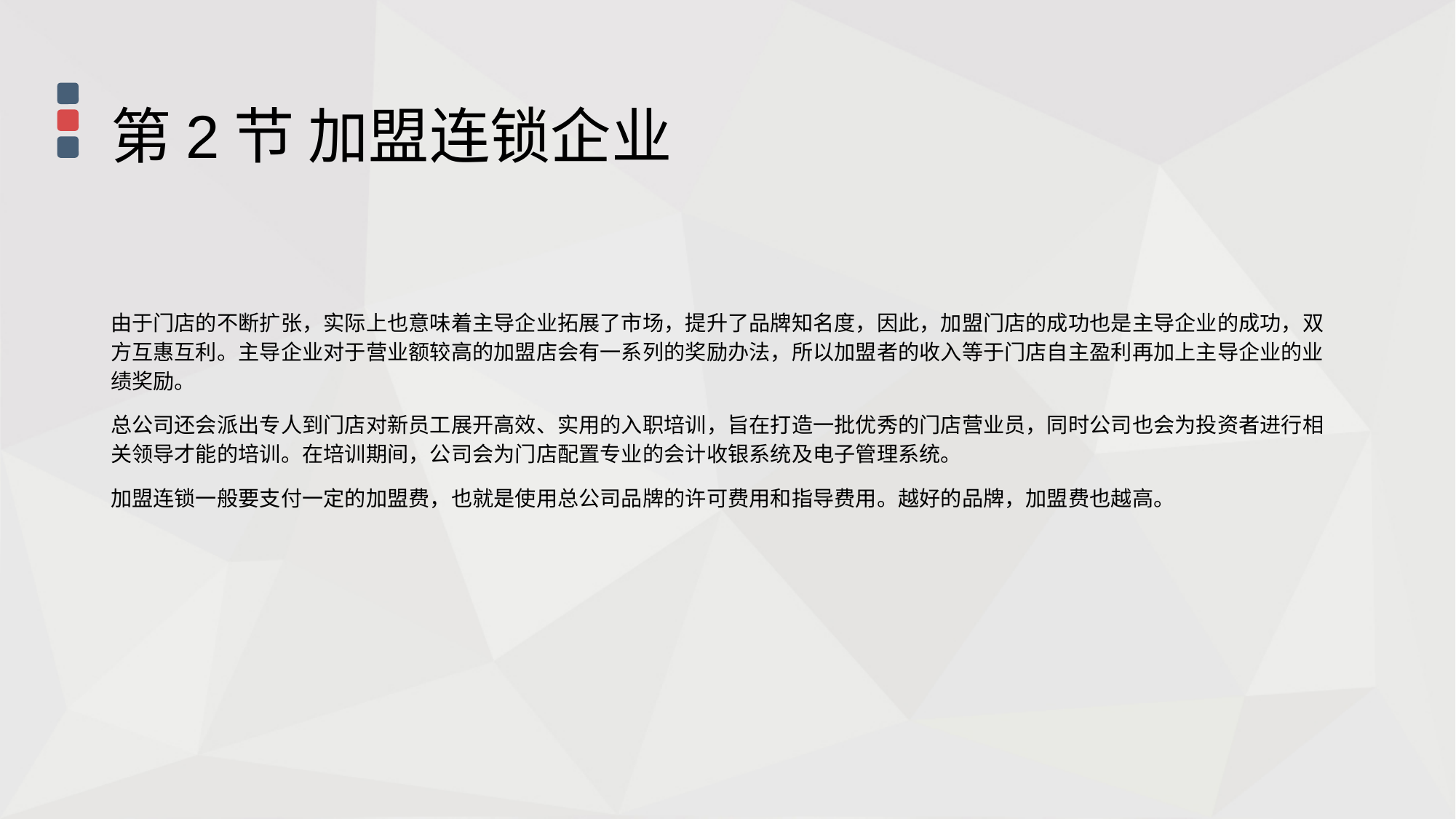

第2节 加盟连锁企业
由于门店的不断扩张，实际上也意味着主导企业拓展了市场，提升了品牌知名度，因此，加盟门店的成功也是主导企业的成功，双方互惠互利。主导企业对于营业额较高的加盟店会有一系列的奖励办法，所以加盟者的收入等于门店自主盈利再加上主导企业的业绩奖励。
总公司还会派出专人到门店对新员工展开高效、实用的入职培训，旨在打造一批优秀的门店营业员，同时公司也会为投资者进行相关领导才能的培训。在培训期间，公司会为门店配置专业的会计收银系统及电子管理系统。
加盟连锁一般要支付一定的加盟费，也就是使用总公司品牌的许可费用和指导费用。越好的品牌，加盟费也越高。